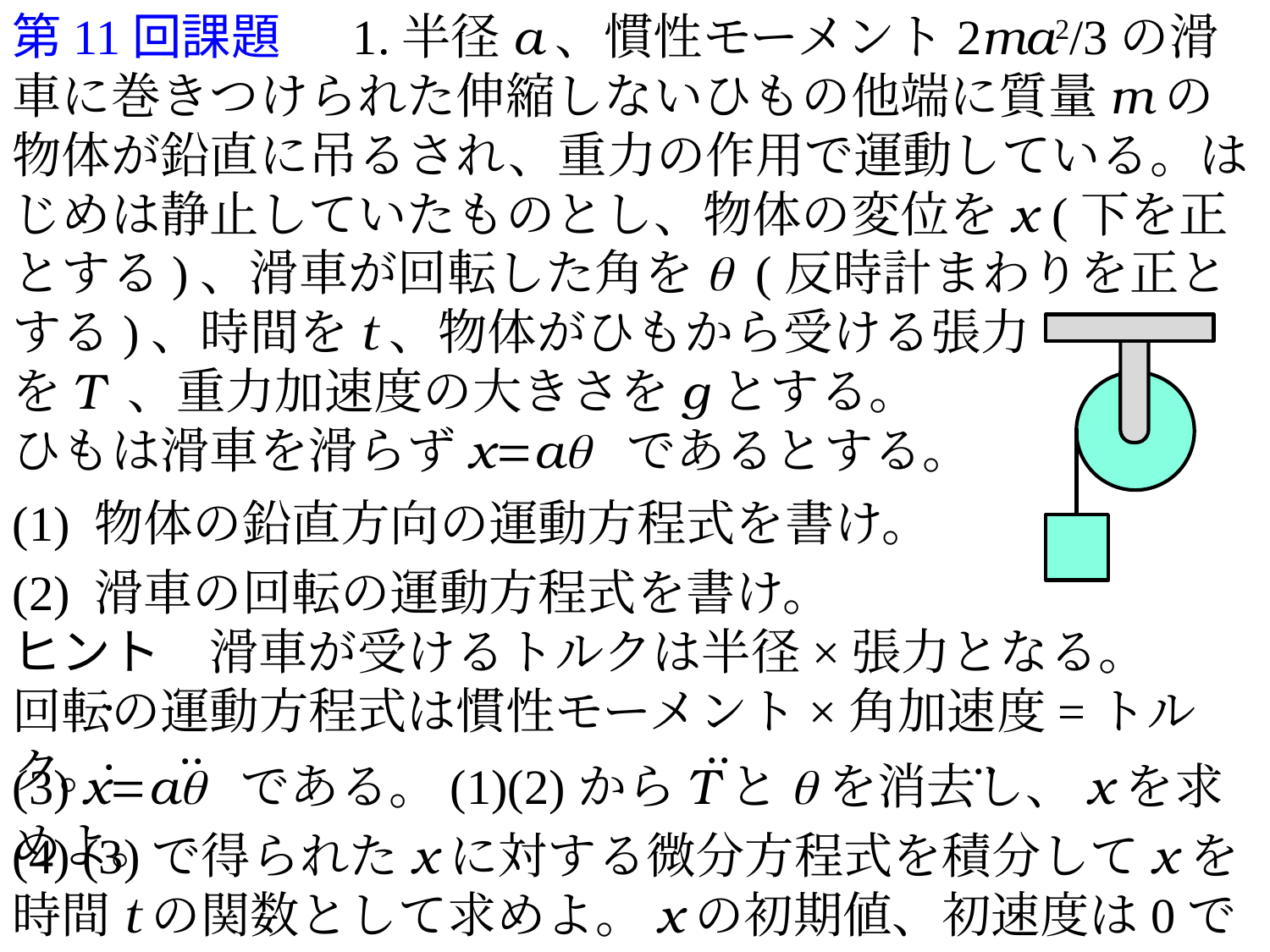

第11回課題 　1.半径a、慣性モーメント2ma2/3の滑車に巻きつけられた伸縮しないひもの他端に質量mの物体が鉛直に吊るされ、重力の作用で運動している。はじめは静止していたものとし、物体の変位をx (下を正とする)、滑車が回転した角をθ (反時計まわりを正と
する)、時間をt、物体がひもから受ける張力
をT 、重力加速度の大きさをgとする。
ひもは滑車を滑らずx=aθ であるとする。

(1) 物体の鉛直方向の運動方程式を書け。
(2) 滑車の回転の運動方程式を書け。
ヒント　滑車が受けるトルクは半径×張力となる。
回転の運動方程式は慣性モーメント×角加速度=トルク。
..
..
(3) x=aθ である。(1)(2)からTとθを消去し、xを求めよ。
..
..
(4) (3)で得られたxに対する微分方程式を積分してxを時間tの関数として求めよ。xの初期値、初速度は0である。